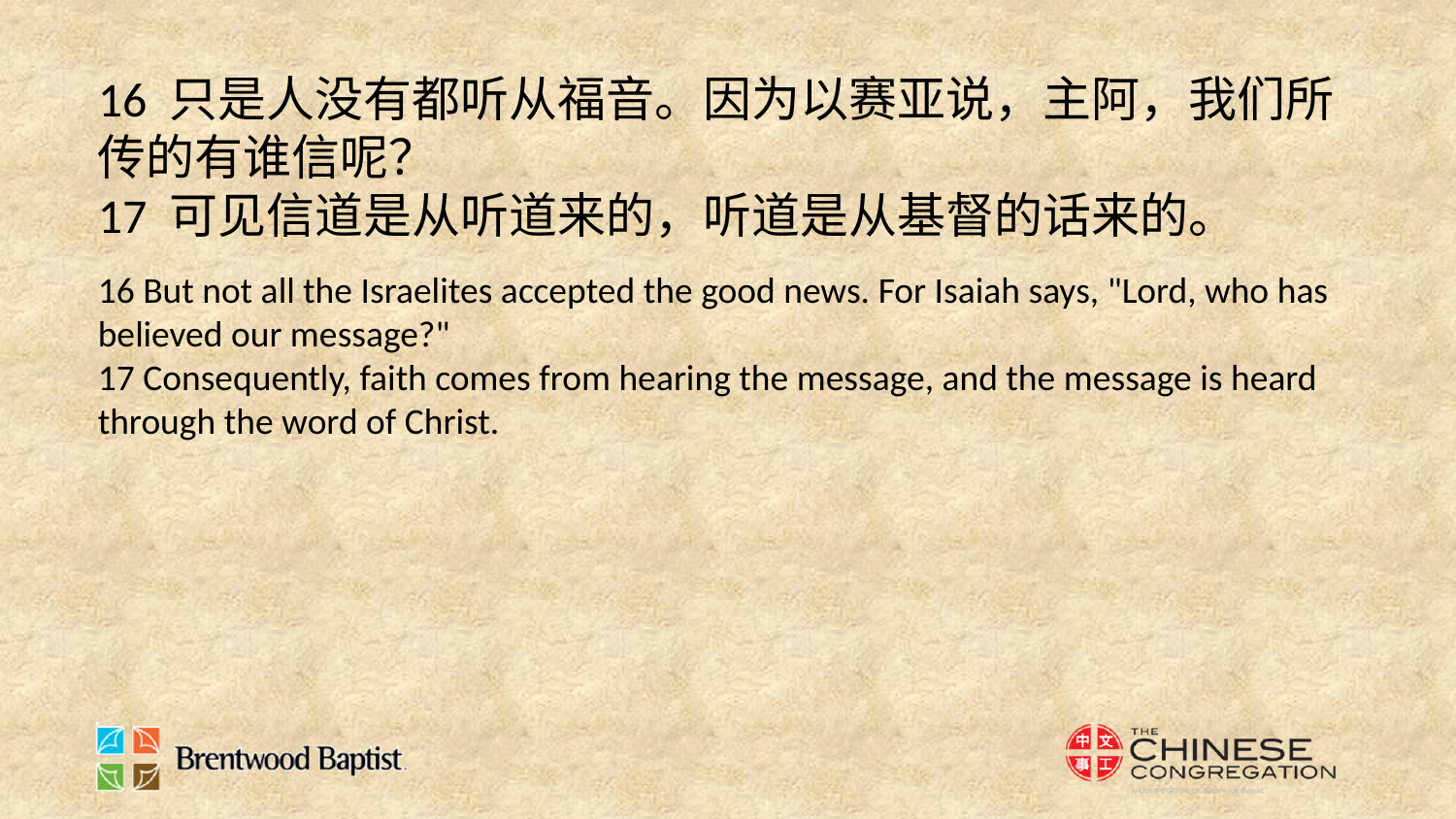

16 只是人没有都听从福音。因为以赛亚说，主阿，我们所传的有谁信呢？
17 可见信道是从听道来的，听道是从基督的话来的。

16 But not all the Israelites accepted the good news. For Isaiah says, "Lord, who has believed our message?"
17 Consequently, faith comes from hearing the message, and the message is heard through the word of Christ.